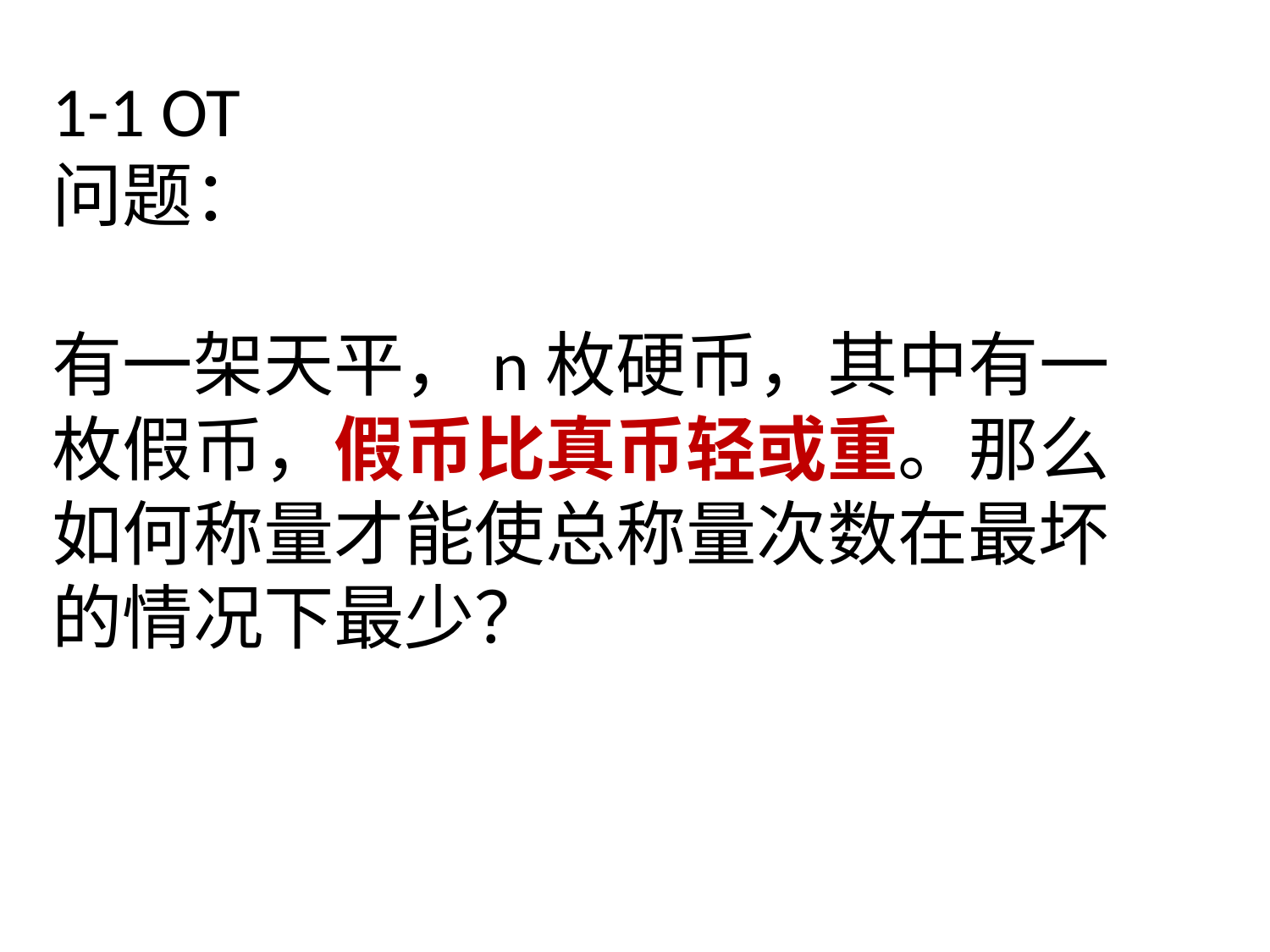

1-1 OT
问题：

有一架天平，n枚硬币，其中有一枚假币，假币比真币轻或重。那么如何称量才能使总称量次数在最坏的情况下最少？